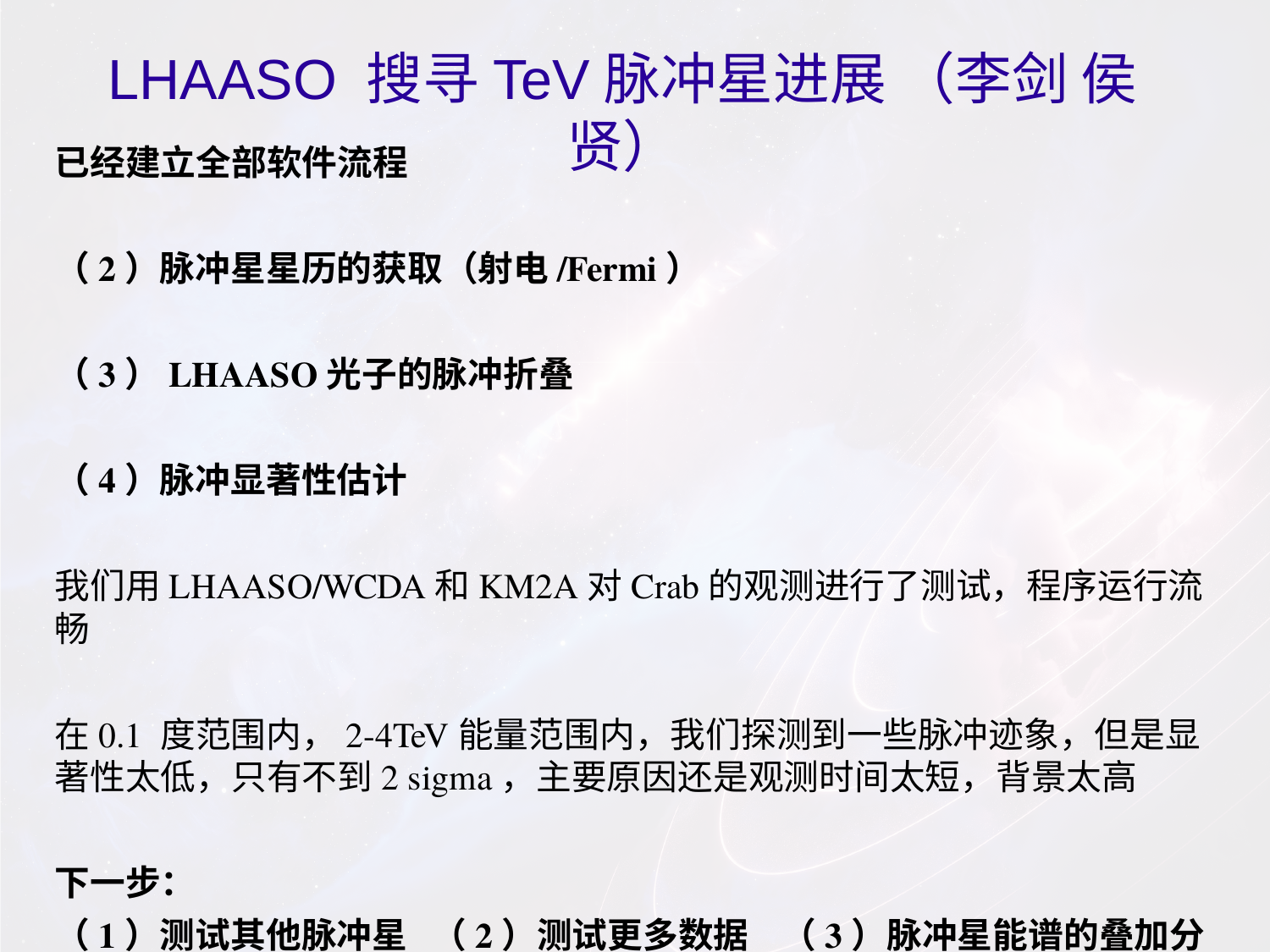

LHAASO 搜寻TeV脉冲星进展 （李剑 侯贤）
已经建立全部软件流程

（2）脉冲星星历的获取（射电/Fermi）

（3）LHAASO光子的脉冲折叠

（4）脉冲显著性估计

我们用LHAASO/WCDA和KM2A对Crab的观测进行了测试，程序运行流畅

在0.1 度范围内，2-4TeV能量范围内，我们探测到一些脉冲迹象，但是显著性太低，只有不到2 sigma，主要原因还是观测时间太短，背景太高

下一步：
（1）测试其他脉冲星   （2）测试更多数据    （3）脉冲星能谱的叠加分析